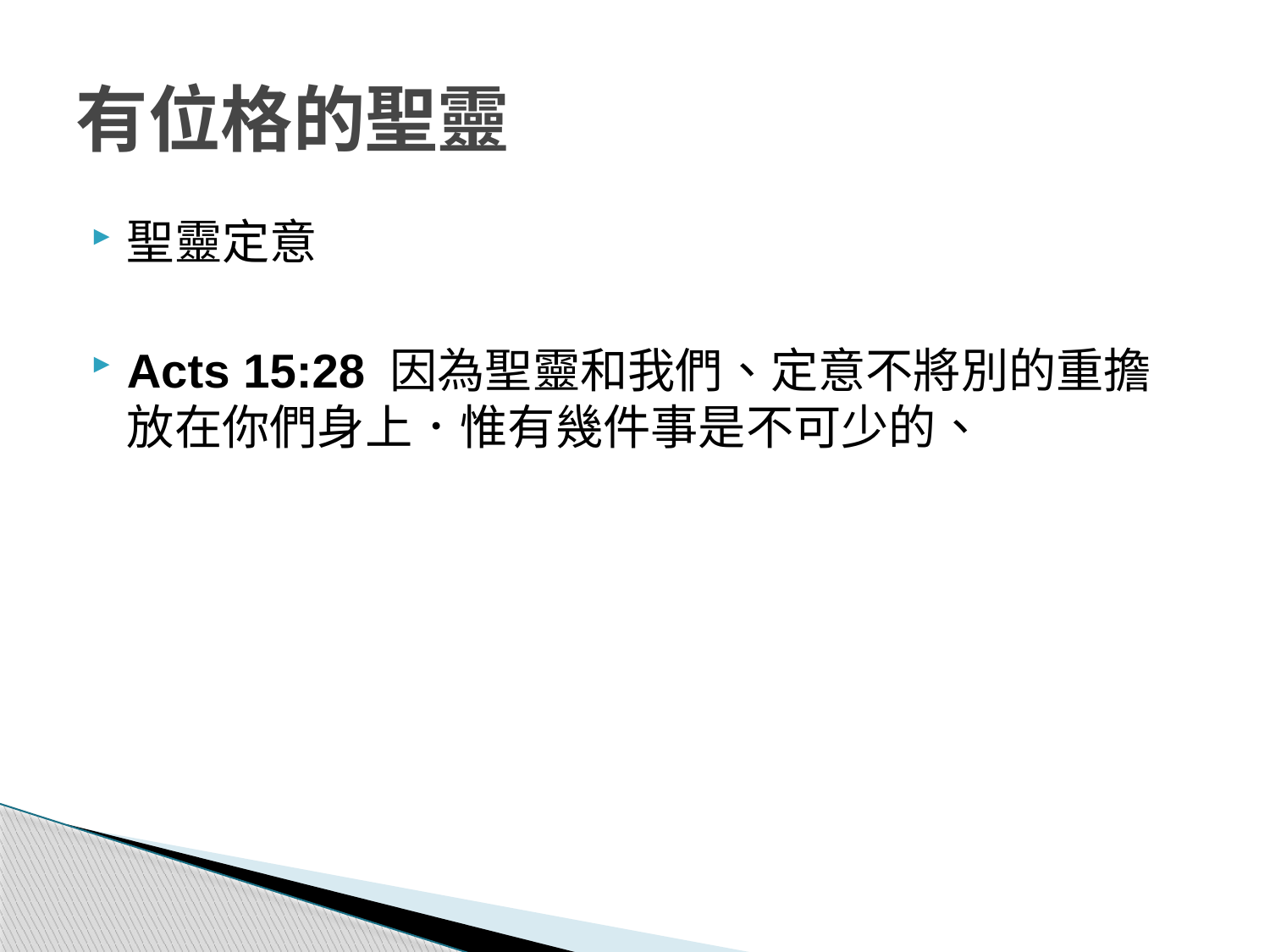

# 有位格的聖靈
聖靈定意

Acts 15:28 因為聖靈和我們、定意不將別的重擔放在你們身上．惟有幾件事是不可少的、